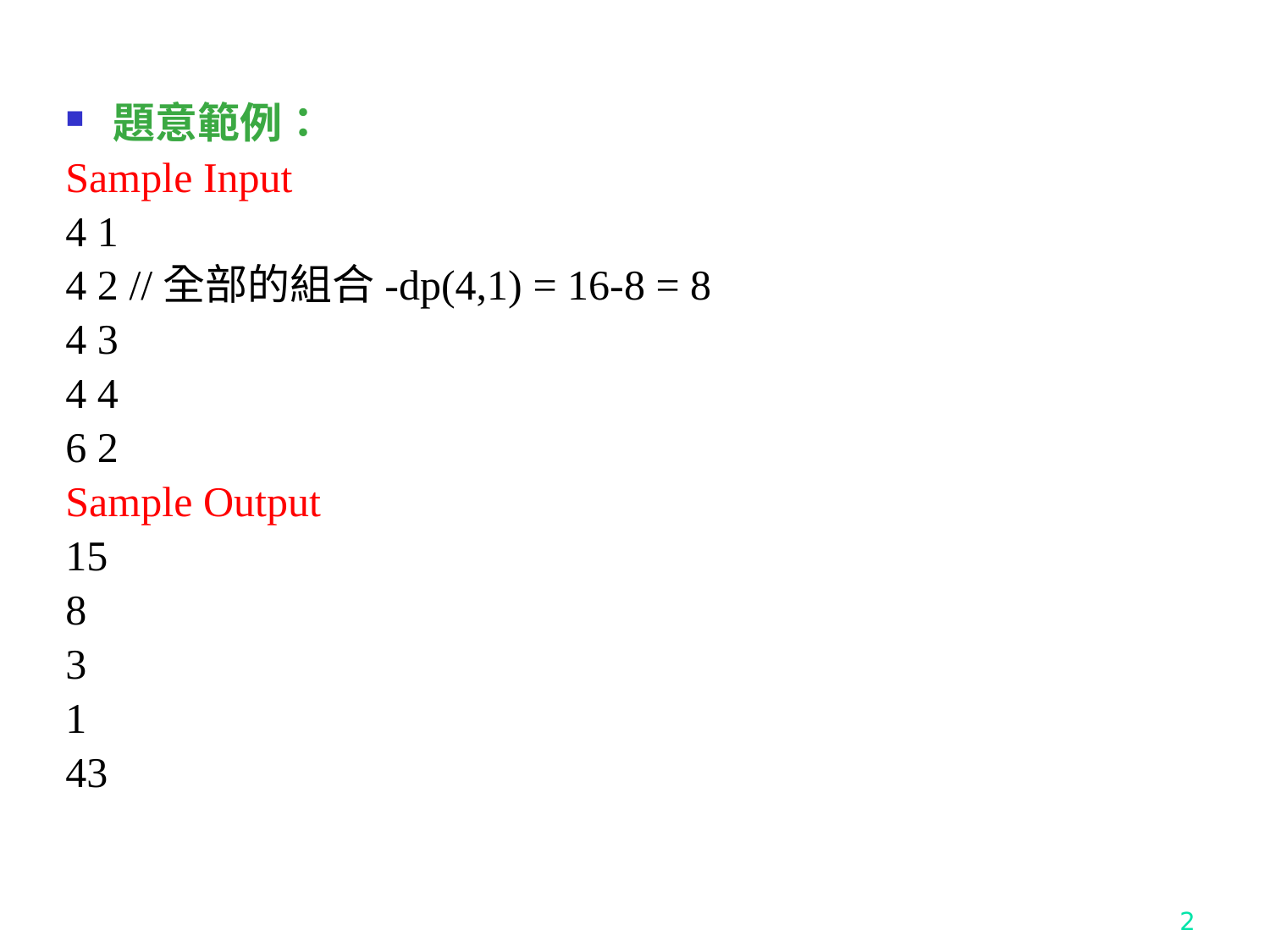

題意範例：
Sample Input
4 1
4 2 //全部的組合-dp(4,1) = 16-8 = 8
4 3
4 4
6 2
Sample Output
15
8
3
1
43
2